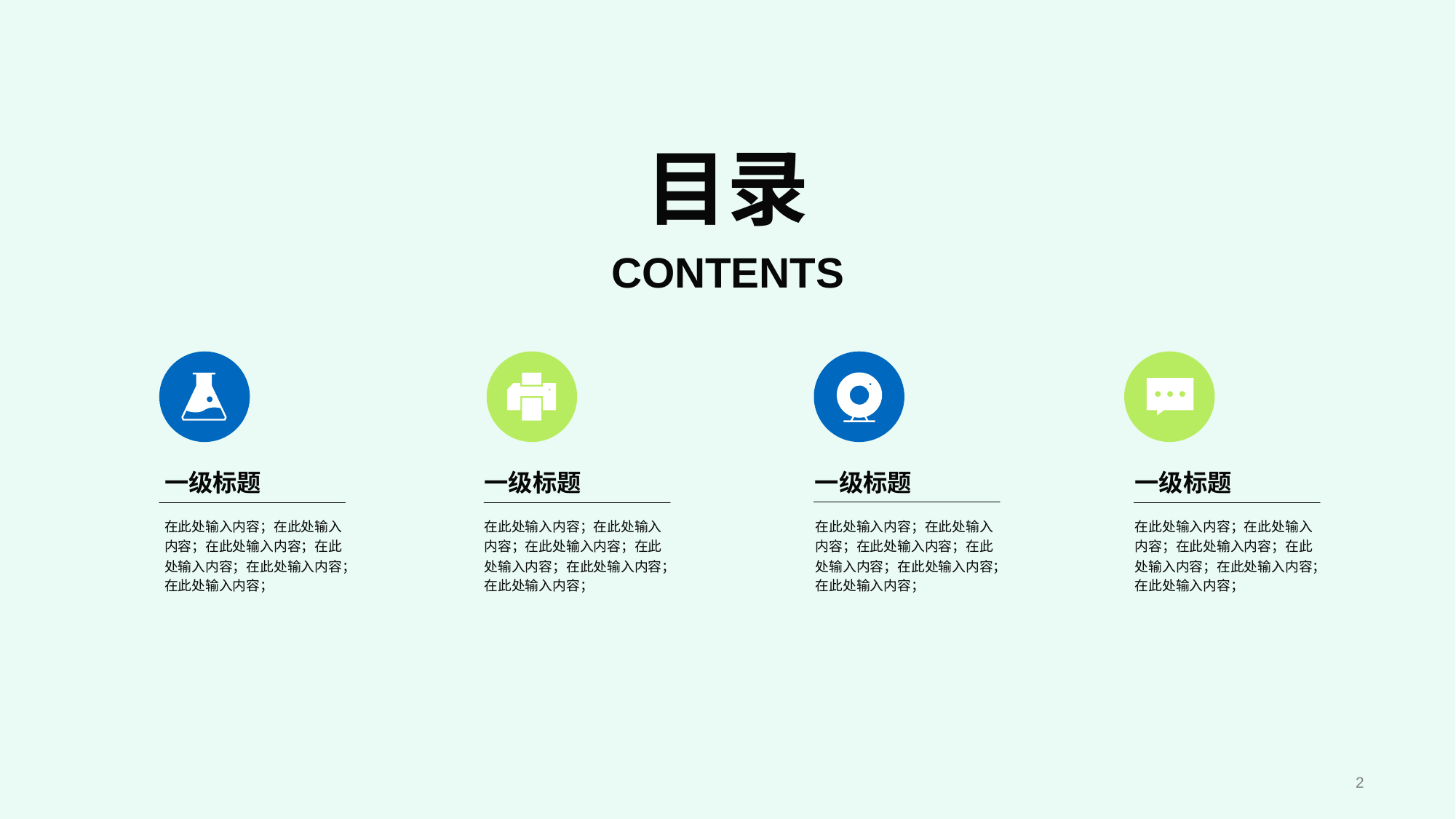

目录
CONTENTS

一级标题
一级标题
一级标题
一级标题
在此处输入内容；在此处输入内容；在此处输入内容；在此处输入内容；在此处输入内容；在此处输入内容；
在此处输入内容；在此处输入内容；在此处输入内容；在此处输入内容；在此处输入内容；在此处输入内容；
在此处输入内容；在此处输入内容；在此处输入内容；在此处输入内容；在此处输入内容；在此处输入内容；
在此处输入内容；在此处输入内容；在此处输入内容；在此处输入内容；在此处输入内容；在此处输入内容；
2